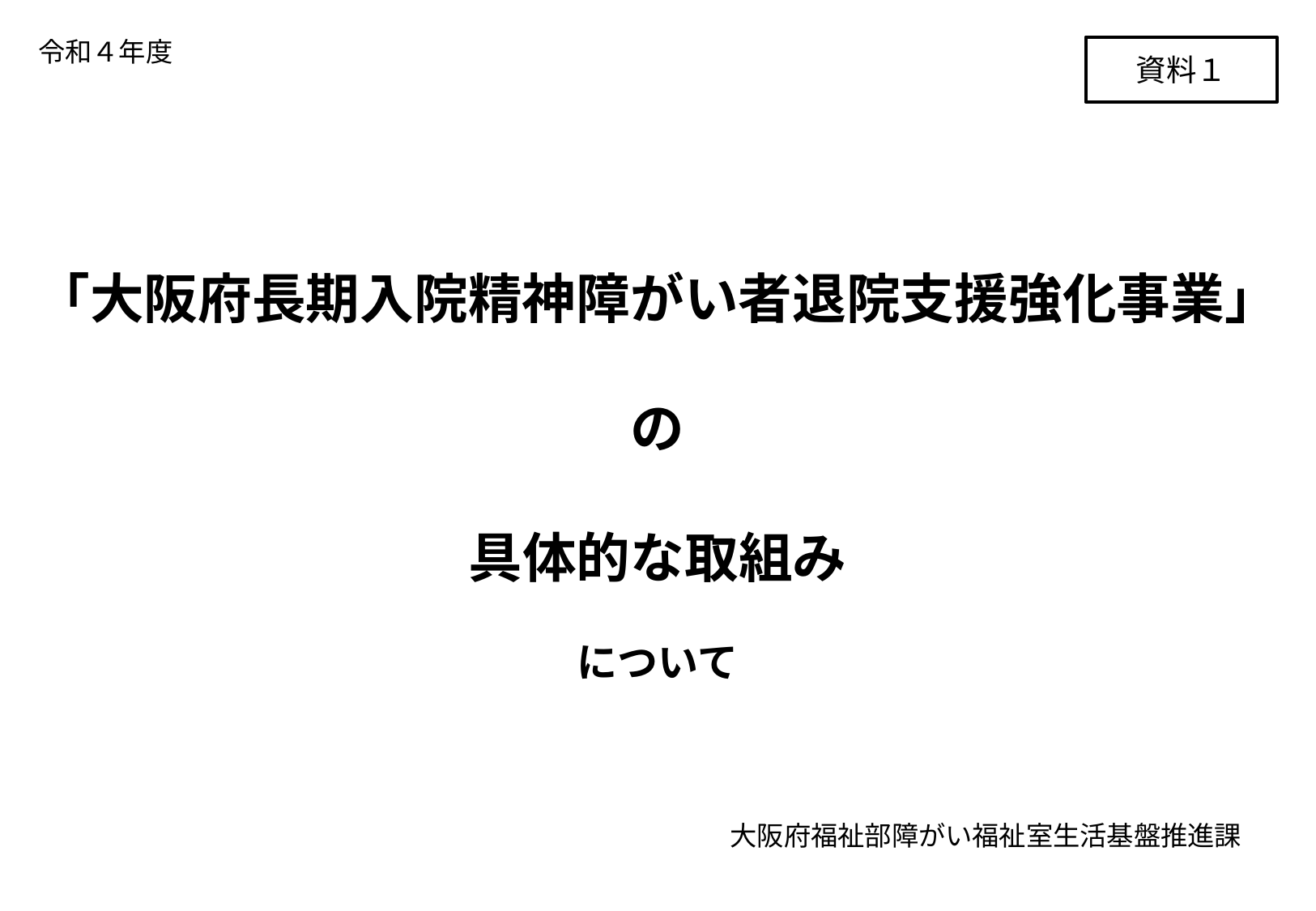

令和４年度
資料１
「大阪府長期入院精神障がい者退院支援強化事業」
の
具体的な取組み

について
大阪府福祉部障がい福祉室生活基盤推進課